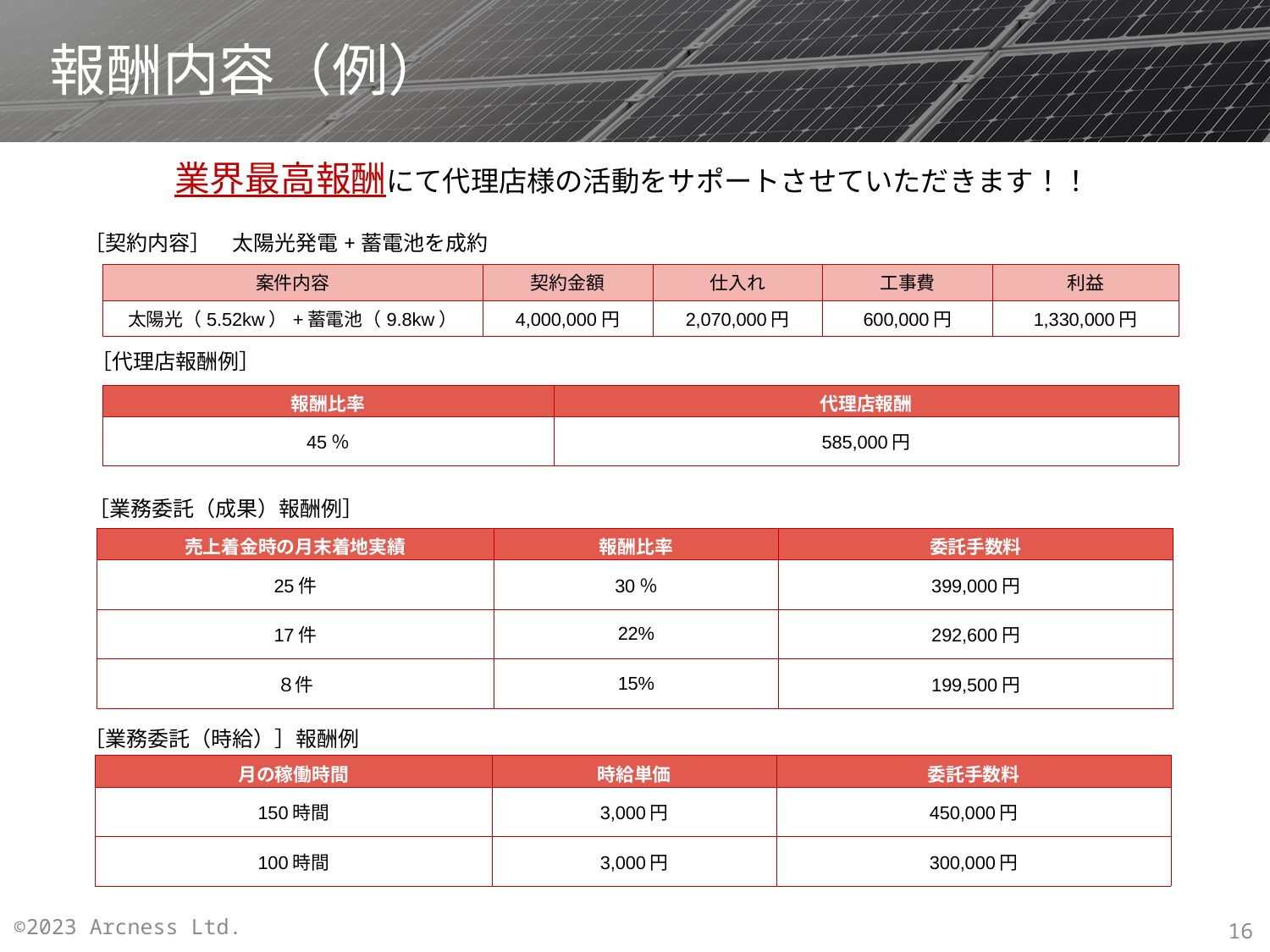

# 報酬内容（例）
業界最高報酬にて代理店様の活動をサポートさせていただきます！！
［契約内容］　太陽光発電+蓄電池を成約
| 案件内容 | 契約金額 | 仕入れ | 工事費 | 利益 |
| --- | --- | --- | --- | --- |
| 太陽光（5.52kw）+蓄電池（9.8kw） | 4,000,000円 | 2,070,000円 | 600,000円 | 1,330,000円 |
［代理店報酬例］
| 報酬比率 | 代理店報酬 |
| --- | --- |
| 45％ | 585,000円 |
［業務委託（成果）報酬例］
| 売上着金時の月末着地実績 | 報酬比率 | 委託手数料 |
| --- | --- | --- |
| 25件 | 30％ | 399,000円 |
| 17件 | 22% | 292,600円 |
| ８件 | 15% | 199,500円 |
［業務委託（時給）］報酬例
| 月の稼働時間 | 時給単価 | 委託手数料 |
| --- | --- | --- |
| 150時間 | 3,000円 | 450,000円 |
| 100時間 | 3,000円 | 300,000円 |
©2023 Arcness Ltd.
16